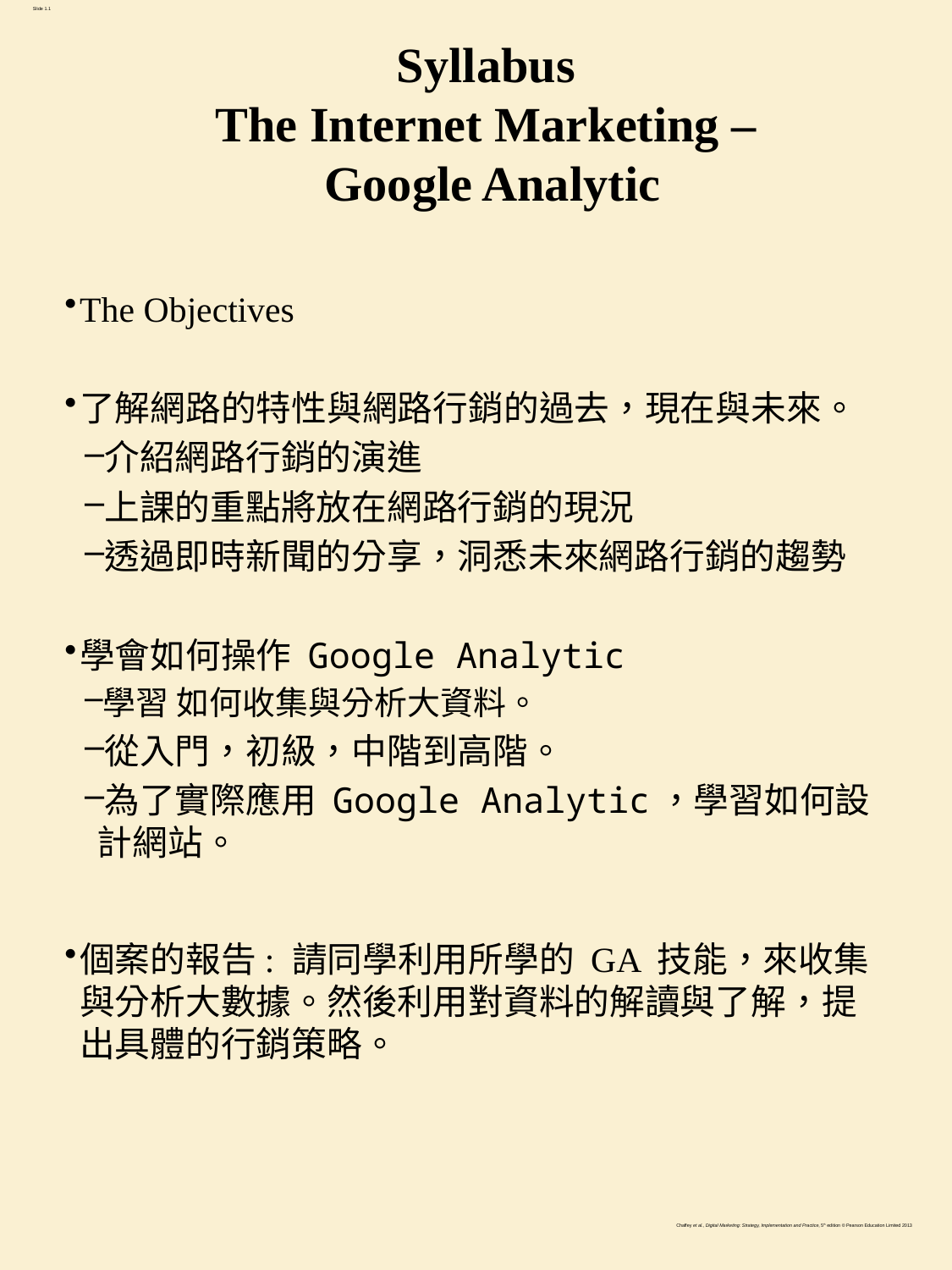

# Syllabus The Internet Marketing – Google Analytic
The Objectives

了解網路的特性與網路行銷的過去，現在與未來。
介紹網路行銷的演進
上課的重點將放在網路行銷的現況
透過即時新聞的分享，洞悉未來網路行銷的趨勢

學會如何操作 Google Analytic
學習 如何收集與分析大資料。
從入門，初級，中階到高階。
為了實際應用 Google Analytic，學習如何設計網站。

個案的報告: 請同學利用所學的 GA 技能，來收集與分析大數據。然後利用對資料的解讀與了解，提出具體的行銷策略。